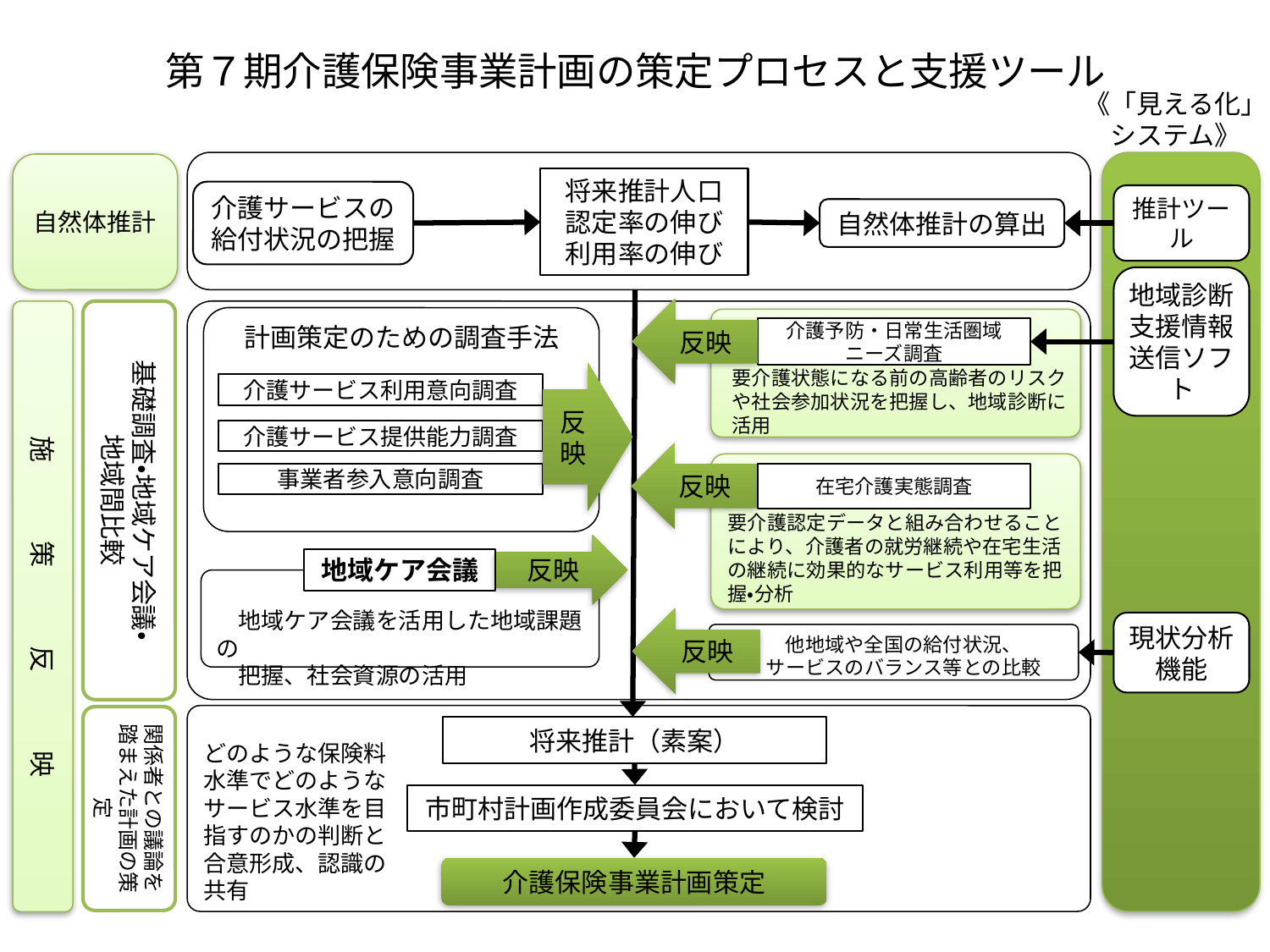

# 第７期介護保険事業計画の策定プロセスと支援ツール
《「見える化」
システム》

自然体推計
将来推計人口
認定率の伸び
利用率の伸び
介護サービスの
給付状況の把握
自然体推計の算出
推計ツール
地域診断支援情報送信ソフト
反映

基礎調査・地域ケア会議・
地域間比較

施　　　策　　　反　　　映
計画策定のための調査手法

介護予防・日常生活圏域
ニーズ調査
要介護状態になる前の高齢者のリスクや社会参加状況を把握し、地域診断に活用
反
映
介護サービス利用意向調査
介護サービス提供能力調査
反映

事業者参入意向調査
在宅介護実態調査
要介護認定データと組み合わせることにより、介護者の就労継続や在宅生活の継続に効果的なサービス利用等を把握・分析
反映
地域ケア会議

　地域ケア会議を活用した地域課題の
　把握、社会資源の活用
反映
現状分析機能
　他地域や全国の給付状況、
　サービスのバランス等との比較

関係者との議論を
踏まえた計画の策定
将来推計（素案）
どのような保険料水準でどのようなサービス水準を目指すのかの判断と合意形成、認識の共有
市町村計画作成委員会において検討
介護保険事業計画策定